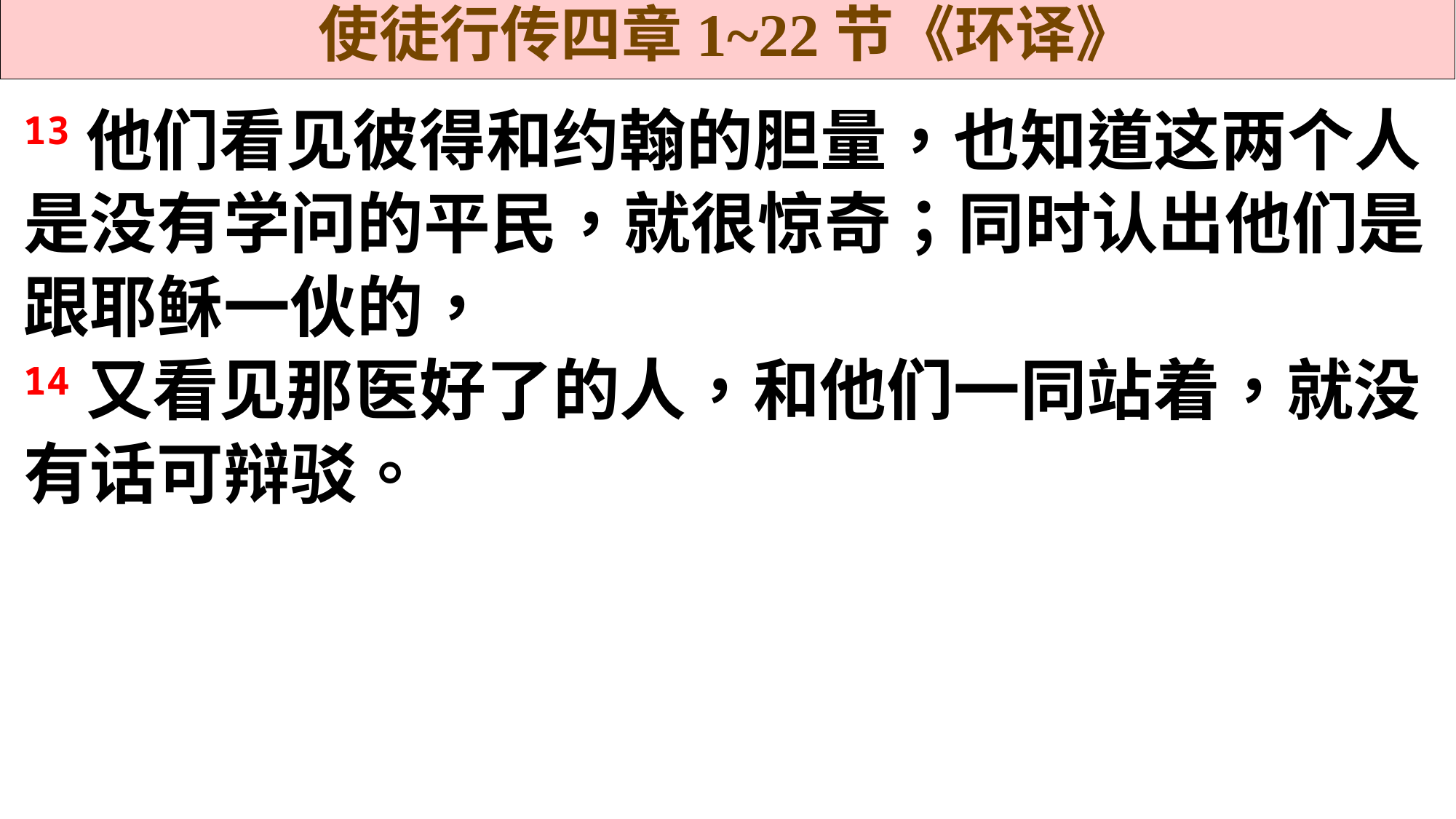

使徒行传四章1~22节《环译》
13他们看见彼得和约翰的胆量，也知道这两个人是没有学问的平民，就很惊奇；同时认出他们是跟耶稣一伙的，
14又看见那医好了的人，和他们一同站着，就没有话可辩驳。